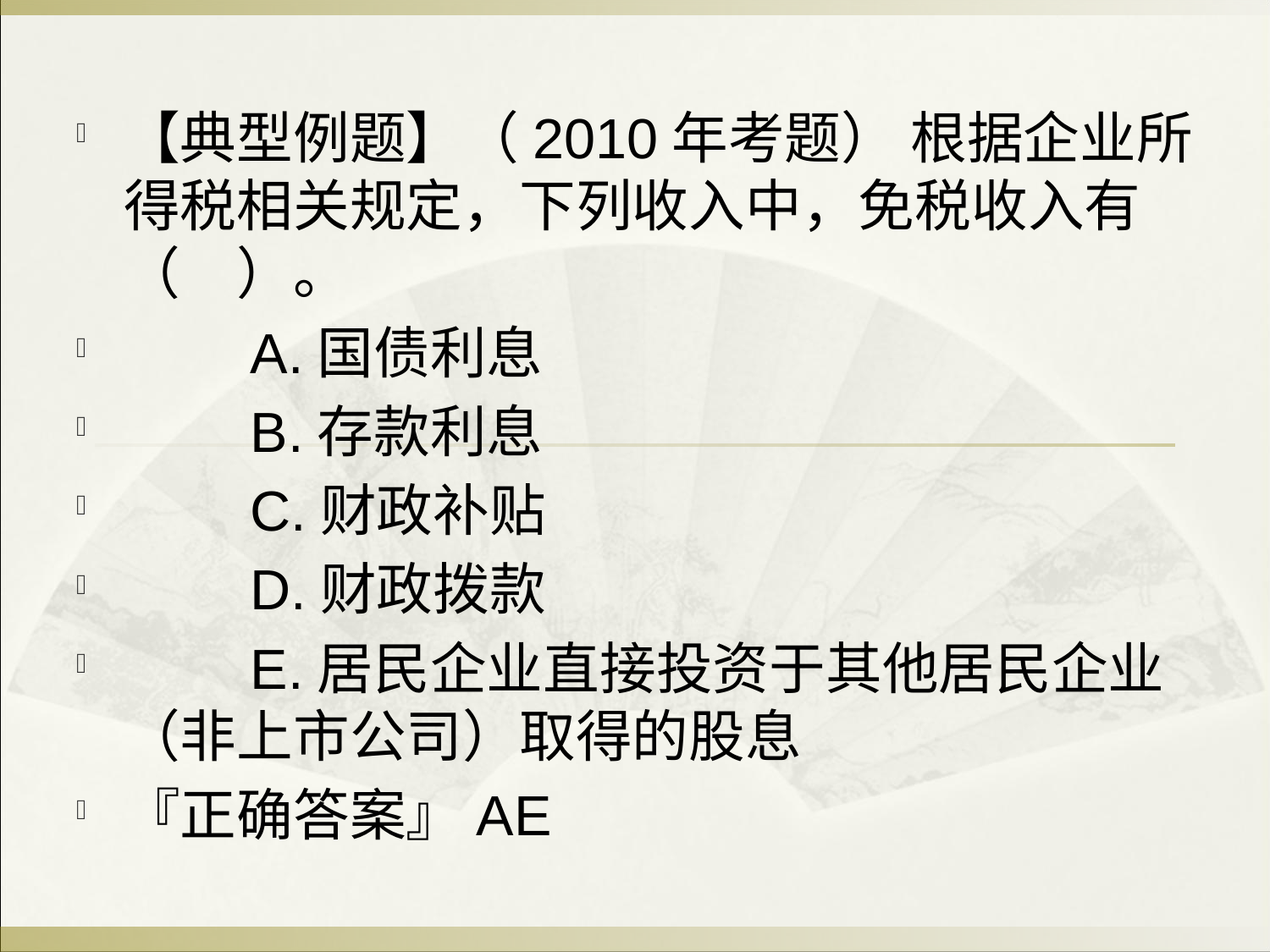

【典型例题】（2010年考题） 根据企业所得税相关规定，下列收入中，免税收入有（　）。
　　A.国债利息
　　B.存款利息
　　C.财政补贴
　　D.财政拨款
　　E.居民企业直接投资于其他居民企业（非上市公司）取得的股息
『正确答案』AE